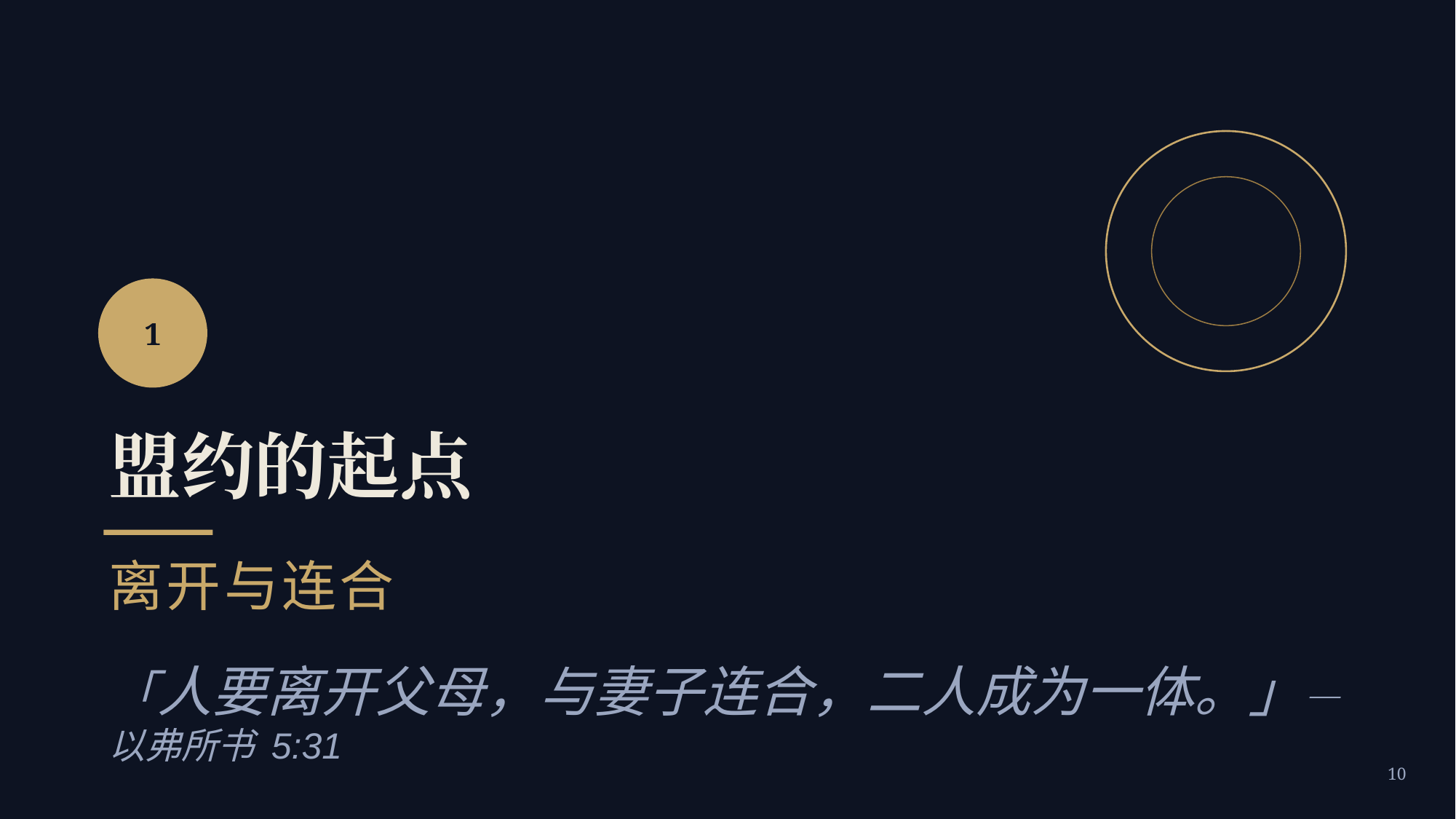

1
盟约的起点

离开与连合
「人要离开父母，与妻子连合，二人成为一体。」— 以弗所书 5:31
10